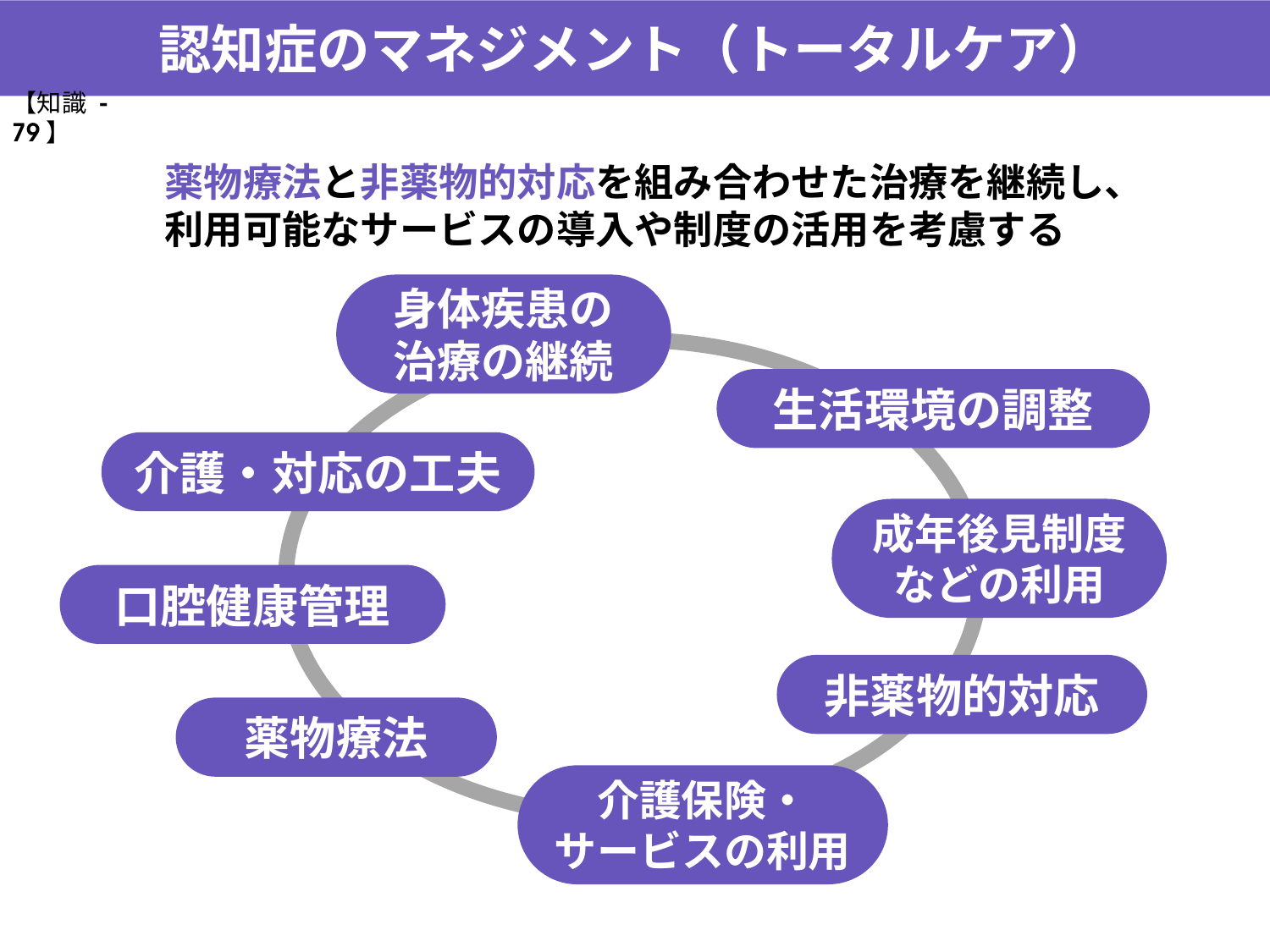

認知症のマネジメント（トータルケア）
【知識 -79】
薬物療法と非薬物的対応を組み合わせた治療を継続し、利用可能なサービスの導入や制度の活用を考慮する
身体疾患の
治療の継続

生活環境の調整
介護・対応の工夫
成年後見制度
などの利用
口腔健康管理
非薬物的対応
薬物療法
介護保険・
サービスの利用